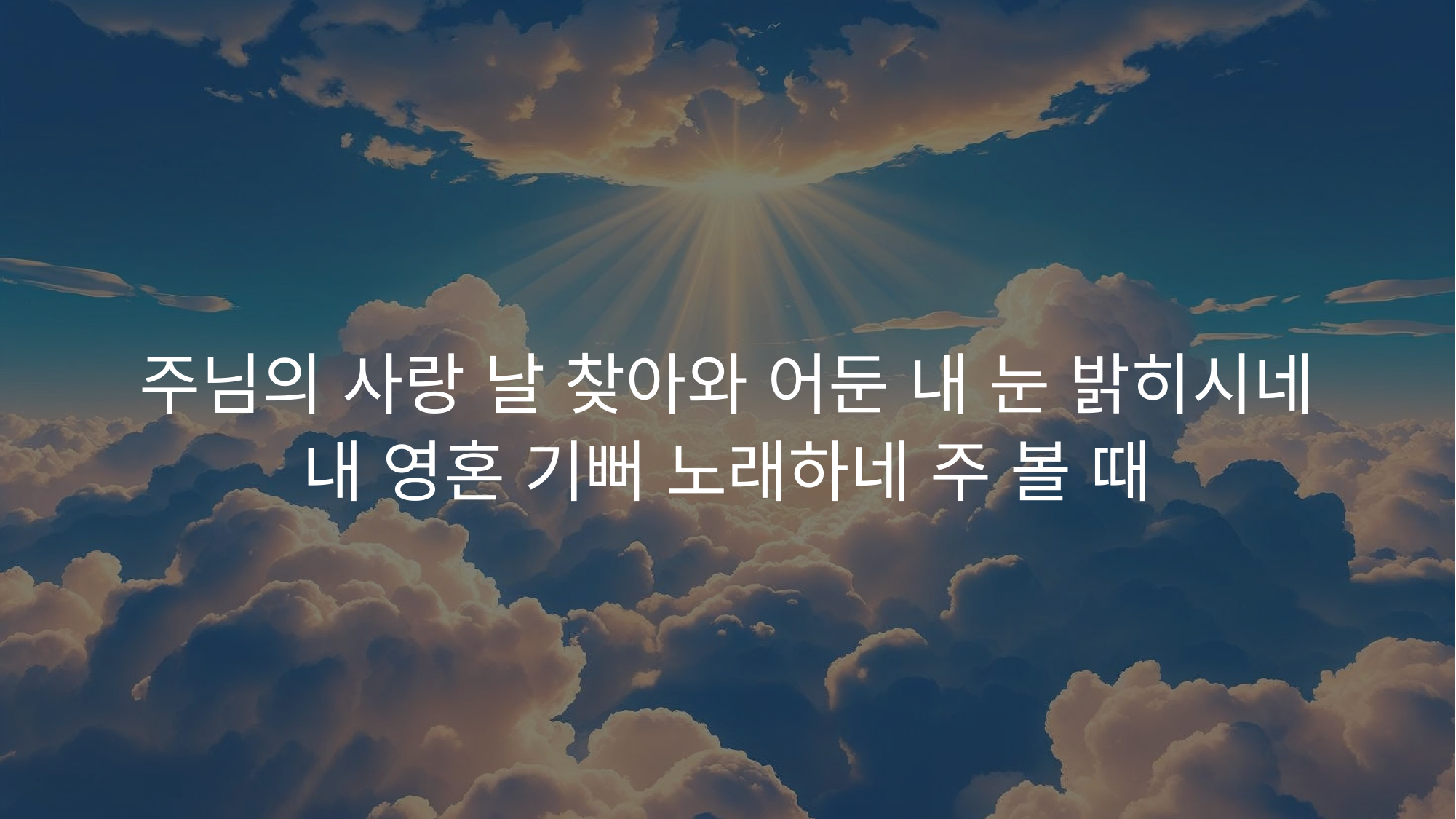

주님의 사랑 날 찾아와 어둔 내 눈 밝히시네
내 영혼 기뻐 노래하네 주 볼 때